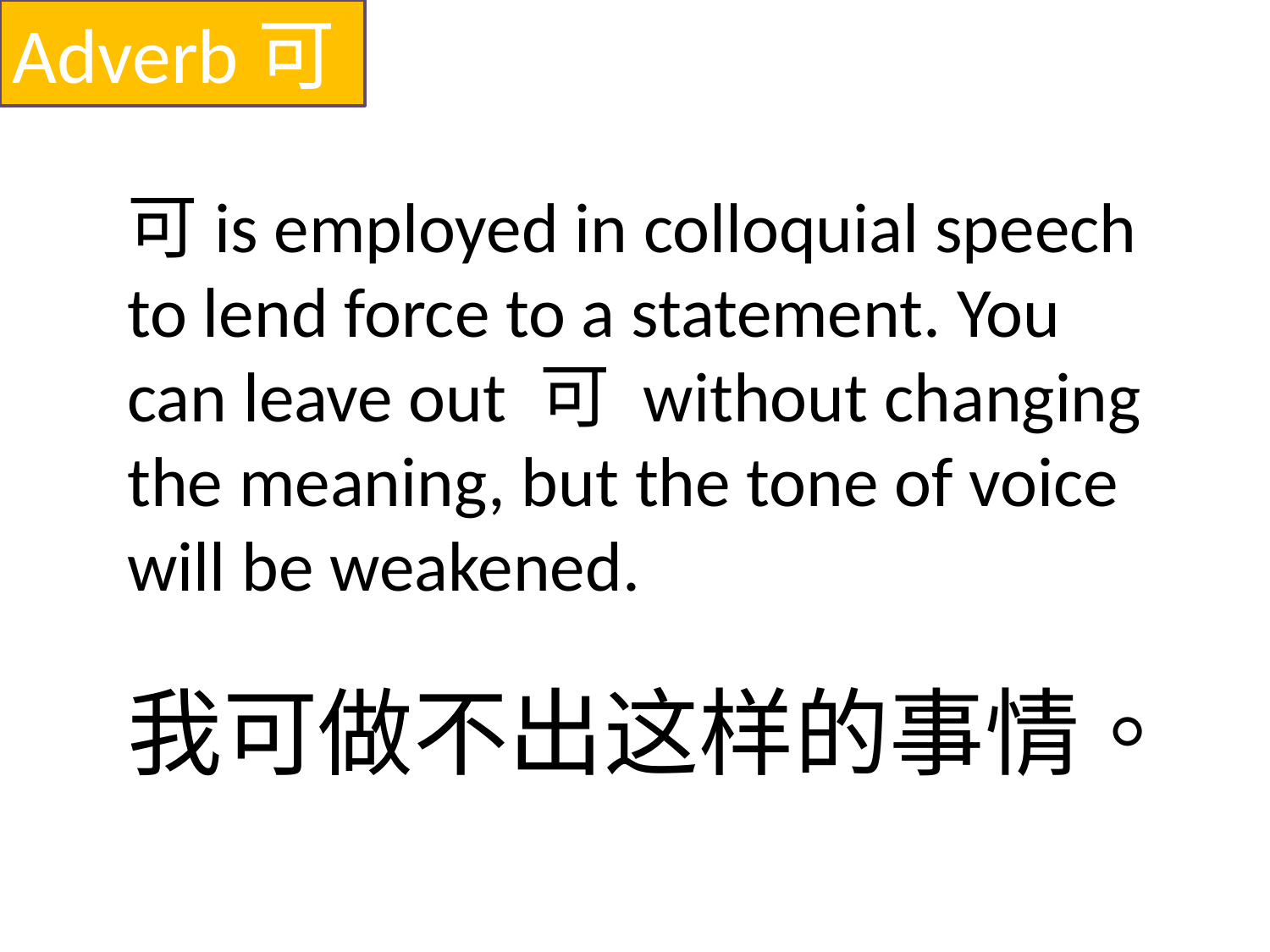

Adverb可
可is employed in colloquial speech to lend force to a statement. You can leave out 可 without changing the meaning, but the tone of voice will be weakened.
我可做不出这样的事情。